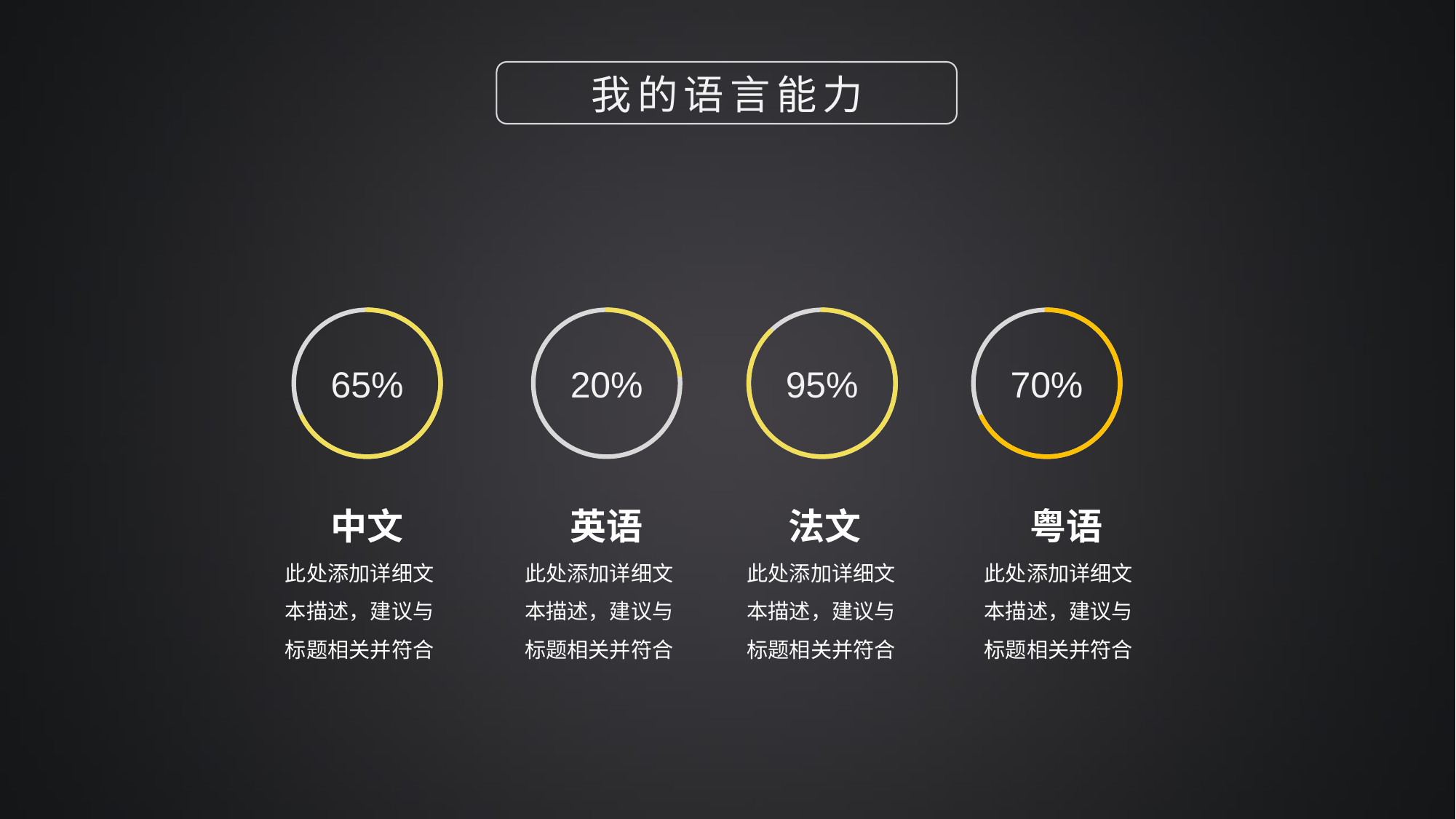

我的语言能力
65%

20%

95%

70%

中文
此处添加详细文本描述，建议与标题相关并符合
英语
此处添加详细文本描述，建议与标题相关并符合
    法文
此处添加详细文本描述，建议与标题相关并符合
粤语
此处添加详细文本描述，建议与标题相关并符合